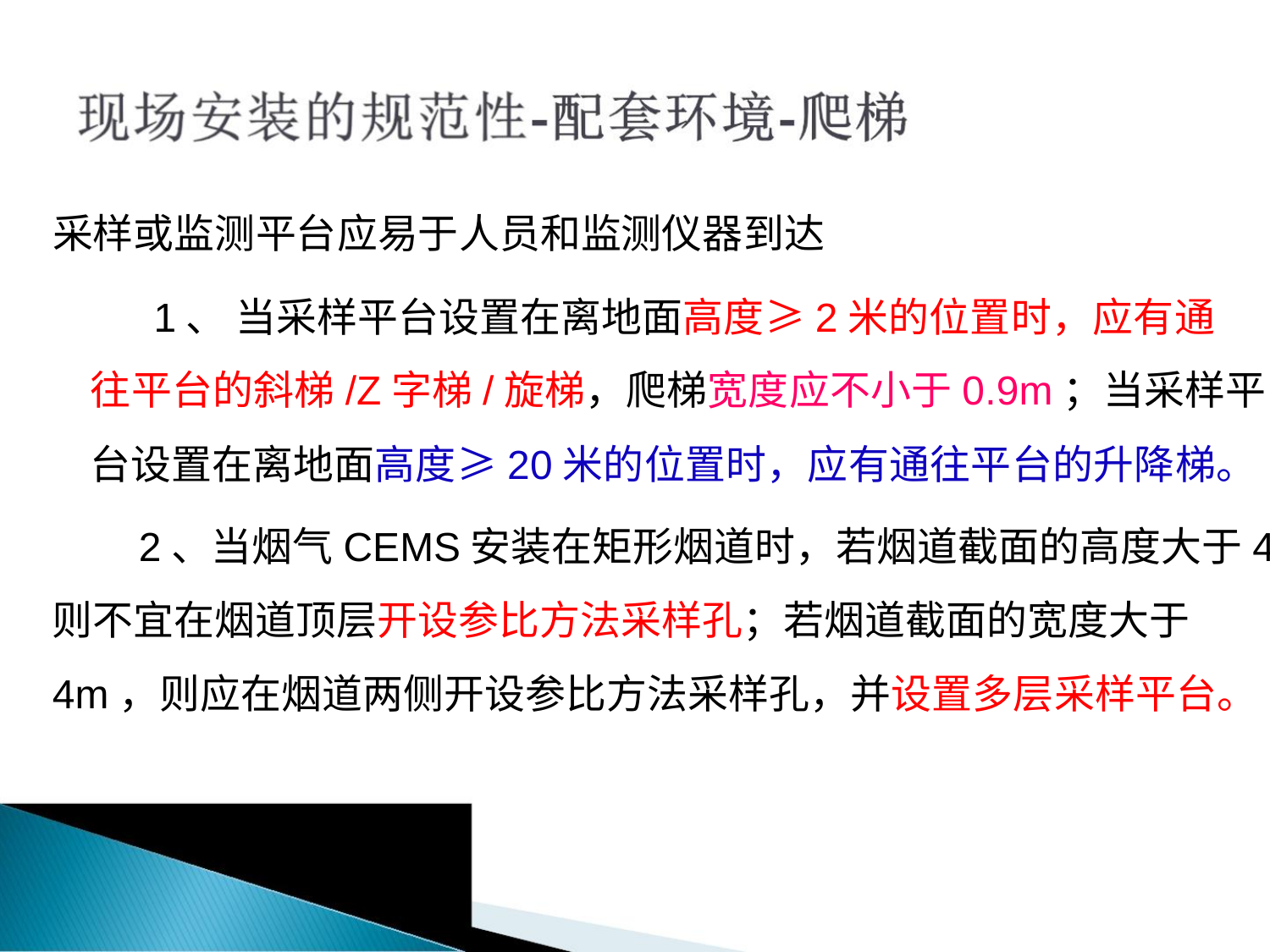

采样或监测平台应易于人员和监测仪器到达
1、 当采样平台设置在离地面高度≥2米的位置时，应有通
往平台的斜梯/Z字梯/旋梯，爬梯宽度应不小于0.9m；当采样平
台设置在离地面高度≥20米的位置时，应有通往平台的升降梯。
2、当烟气CEMS安装在矩形烟道时，若烟道截面的高度大于4m，
则不宜在烟道顶层开设参比方法采样孔；若烟道截面的宽度大于
4m，则应在烟道两侧开设参比方法采样孔，并设置多层采样平台。